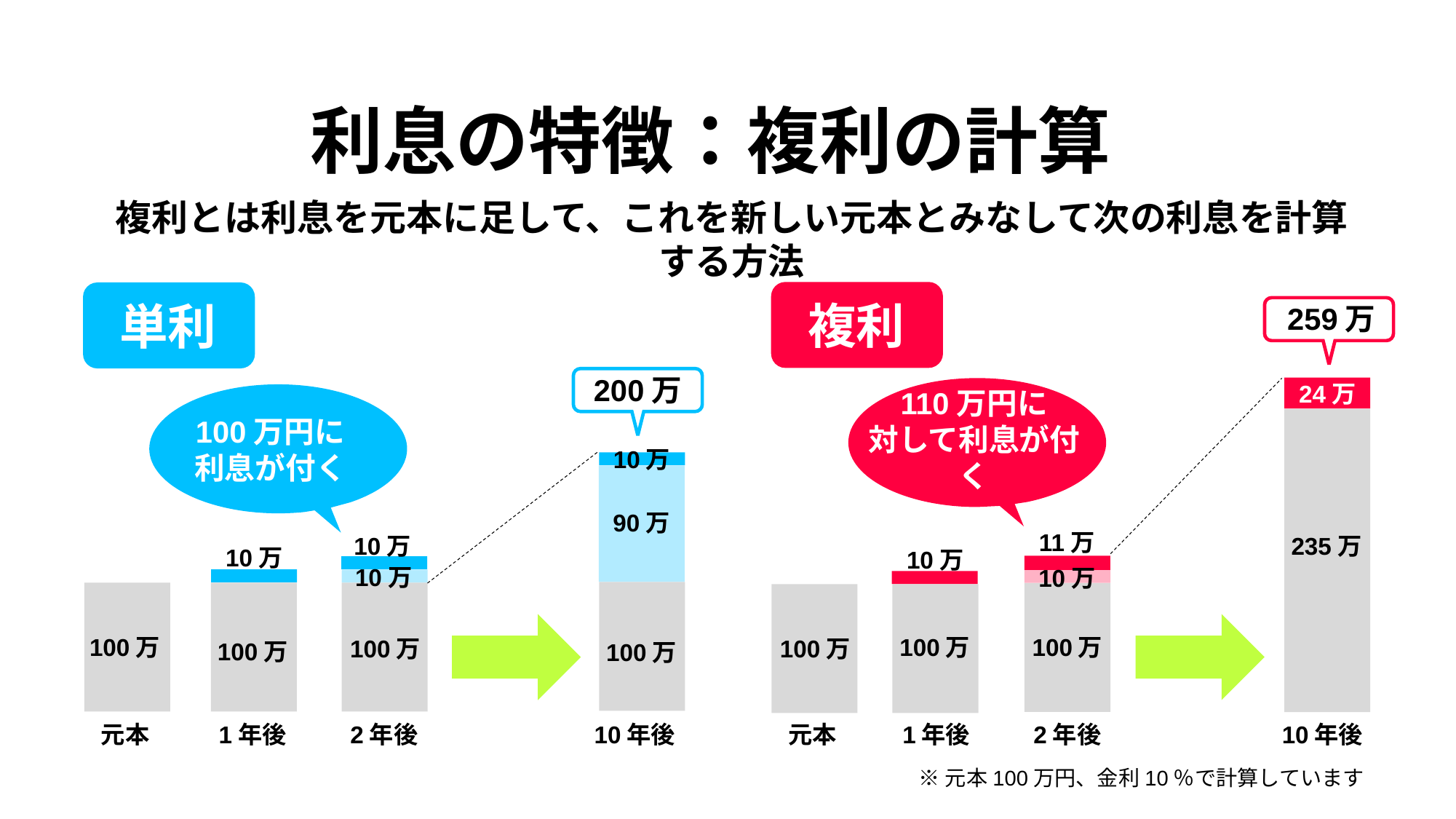

利息の特徴：複利の計算
複利とは利息を元本に足して、これを新しい元本とみなして次の利息を計算する方法
複利

単利

259万

110万円に
対して利息が付く

100万円に
利息が付く
200万

24万

235万
10万

90万
100万
11万
10万

10万

100万
100万
100万
元本
1年後
2年後
10万
10万

10万

100万
100万
元本
1年後

100万
2年後
10年後
10年後
※元本100万円、金利10％で計算しています